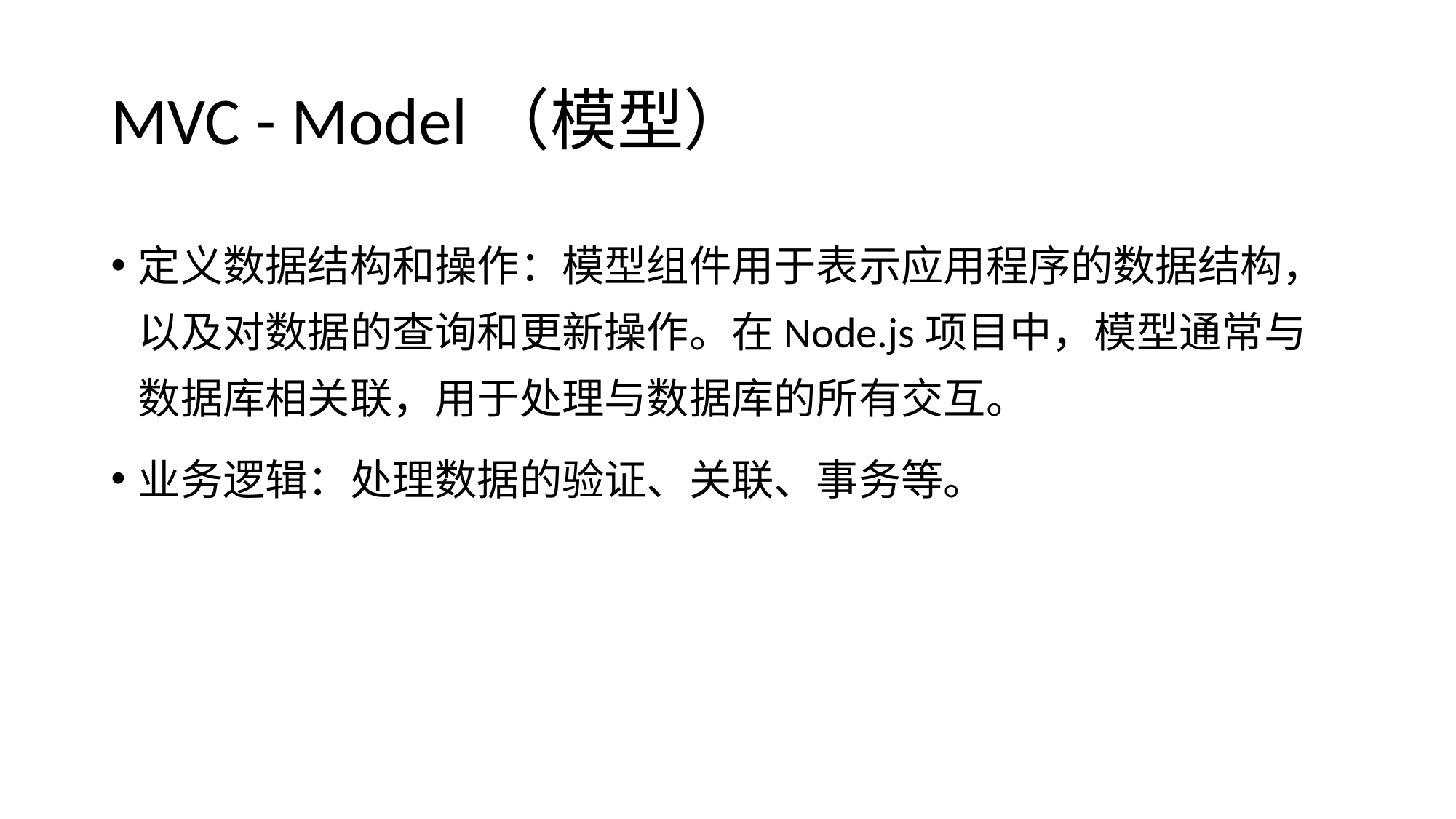

# MVC - Model（模型）
定义数据结构和操作：模型组件用于表示应用程序的数据结构，以及对数据的查询和更新操作。在Node.js项目中，模型通常与数据库相关联，用于处理与数据库的所有交互。
业务逻辑：处理数据的验证、关联、事务等。